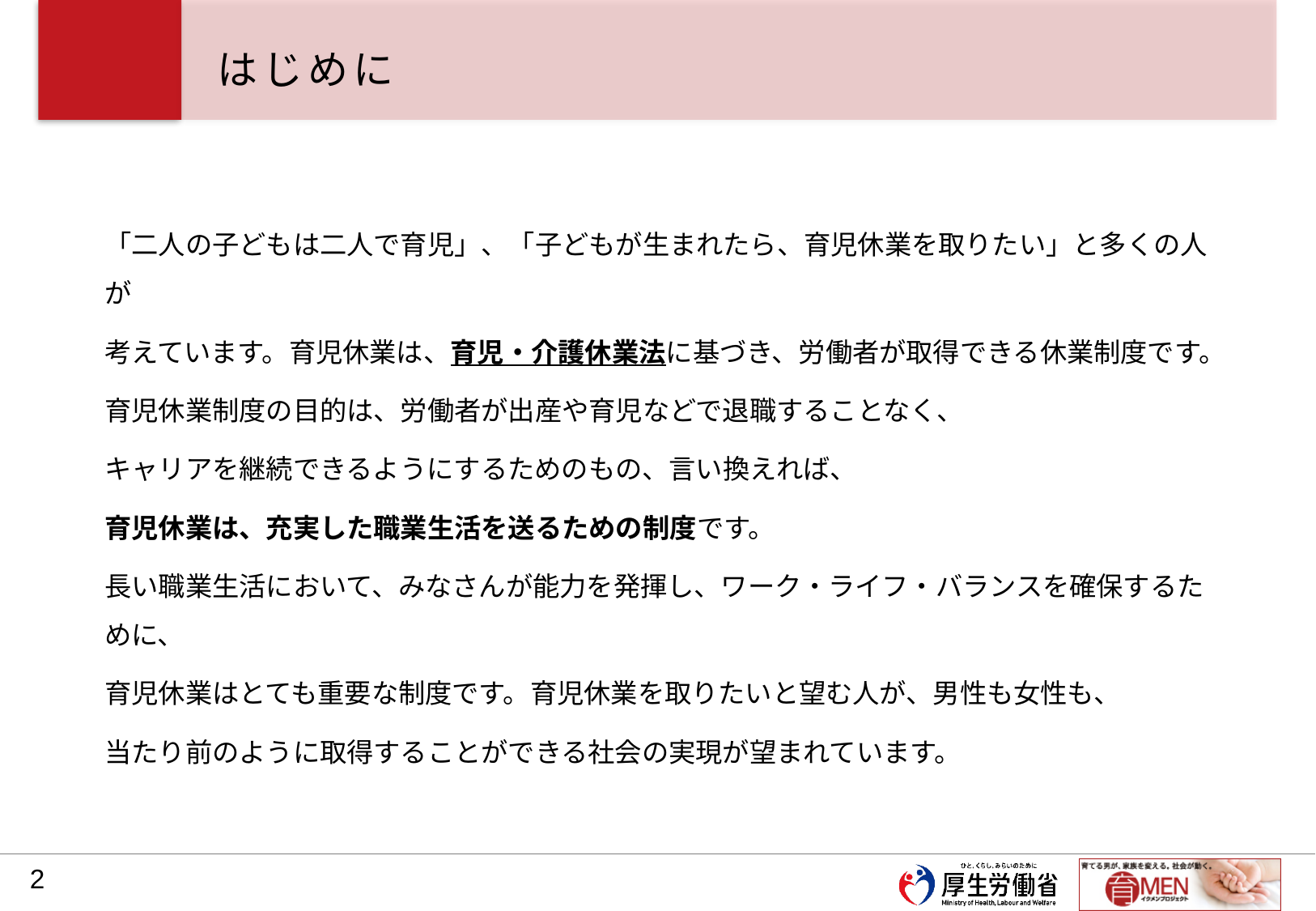

はじめに
「二人の子どもは二人で育児」、「子どもが生まれたら、育児休業を取りたい」と多くの人が
考えています。育児休業は、育児・介護休業法に基づき、労働者が取得できる休業制度です。
育児休業制度の目的は、労働者が出産や育児などで退職することなく、
キャリアを継続できるようにするためのもの、言い換えれば、
育児休業は、充実した職業生活を送るための制度です。
長い職業生活において、みなさんが能力を発揮し、ワーク・ライフ・バランスを確保するために、
育児休業はとても重要な制度です。育児休業を取りたいと望む人が、男性も女性も、
当たり前のように取得することができる社会の実現が望まれています。
2